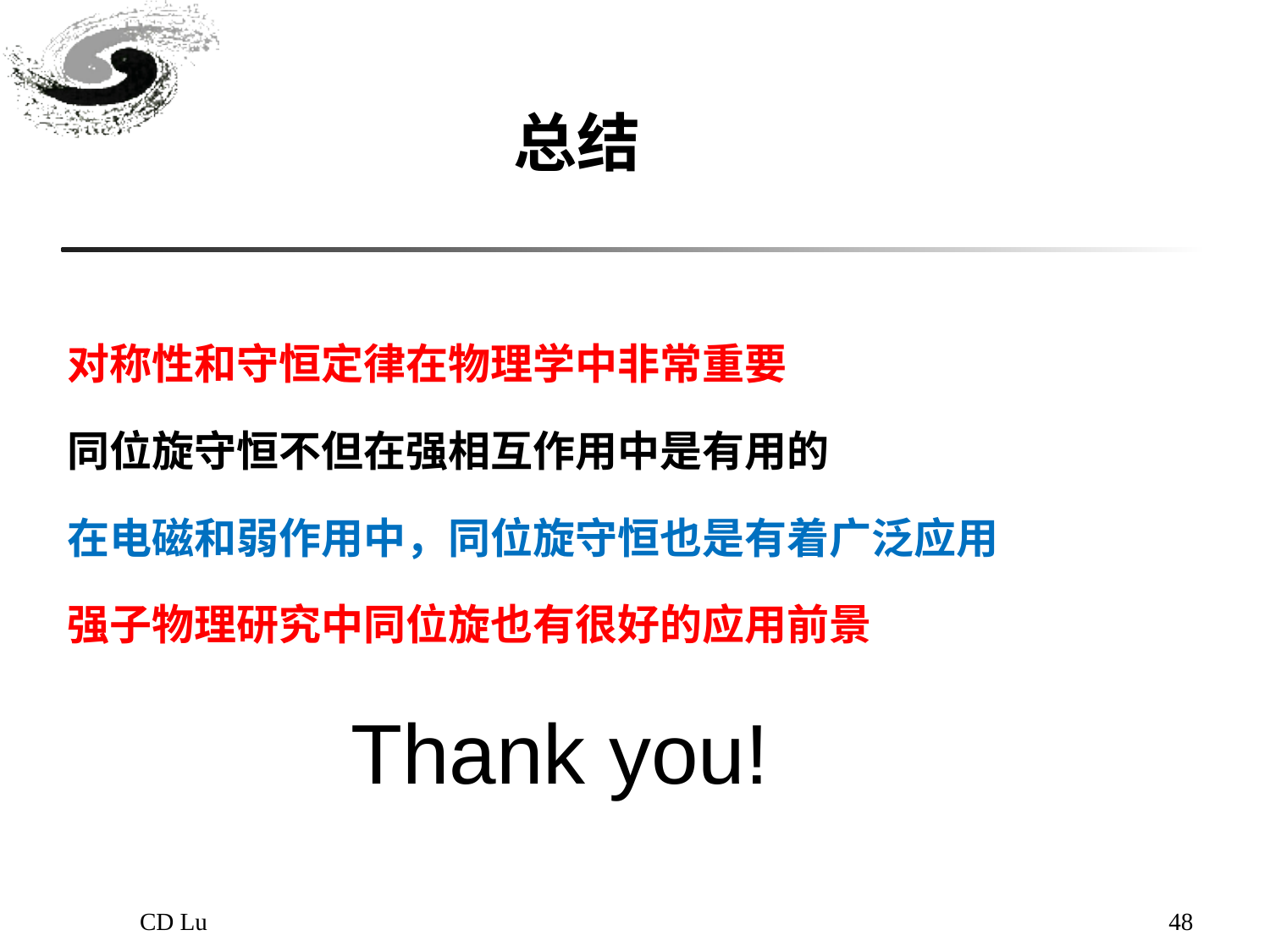

总结
对称性和守恒定律在物理学中非常重要
同位旋守恒不但在强相互作用中是有用的
在电磁和弱作用中，同位旋守恒也是有着广泛应用
强子物理研究中同位旋也有很好的应用前景
Thank you!
CD Lu
48